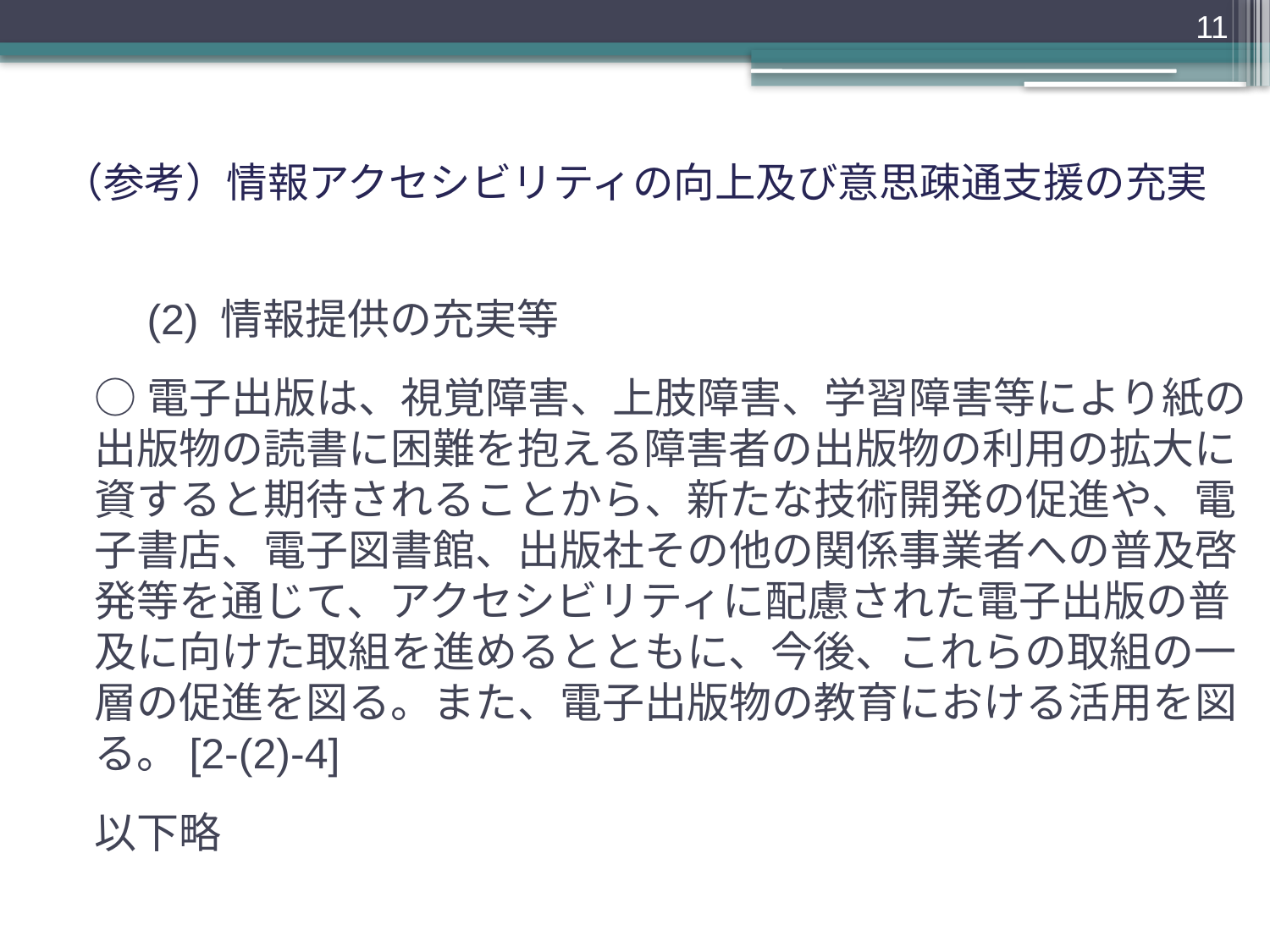

11
# （参考）情報アクセシビリティの向上及び意思疎通支援の充実
　(2) 情報提供の充実等
○電子出版は、視覚障害、上肢障害、学習障害等により紙の出版物の読書に困難を抱える障害者の出版物の利用の拡大に資すると期待されることから、新たな技術開発の促進や、電子書店、電子図書館、出版社その他の関係事業者への普及啓発等を通じて、アクセシビリティに配慮された電子出版の普及に向けた取組を進めるとともに、今後、これらの取組の一層の促進を図る。また、電子出版物の教育における活用を図る。[2-(2)-4]
以下略